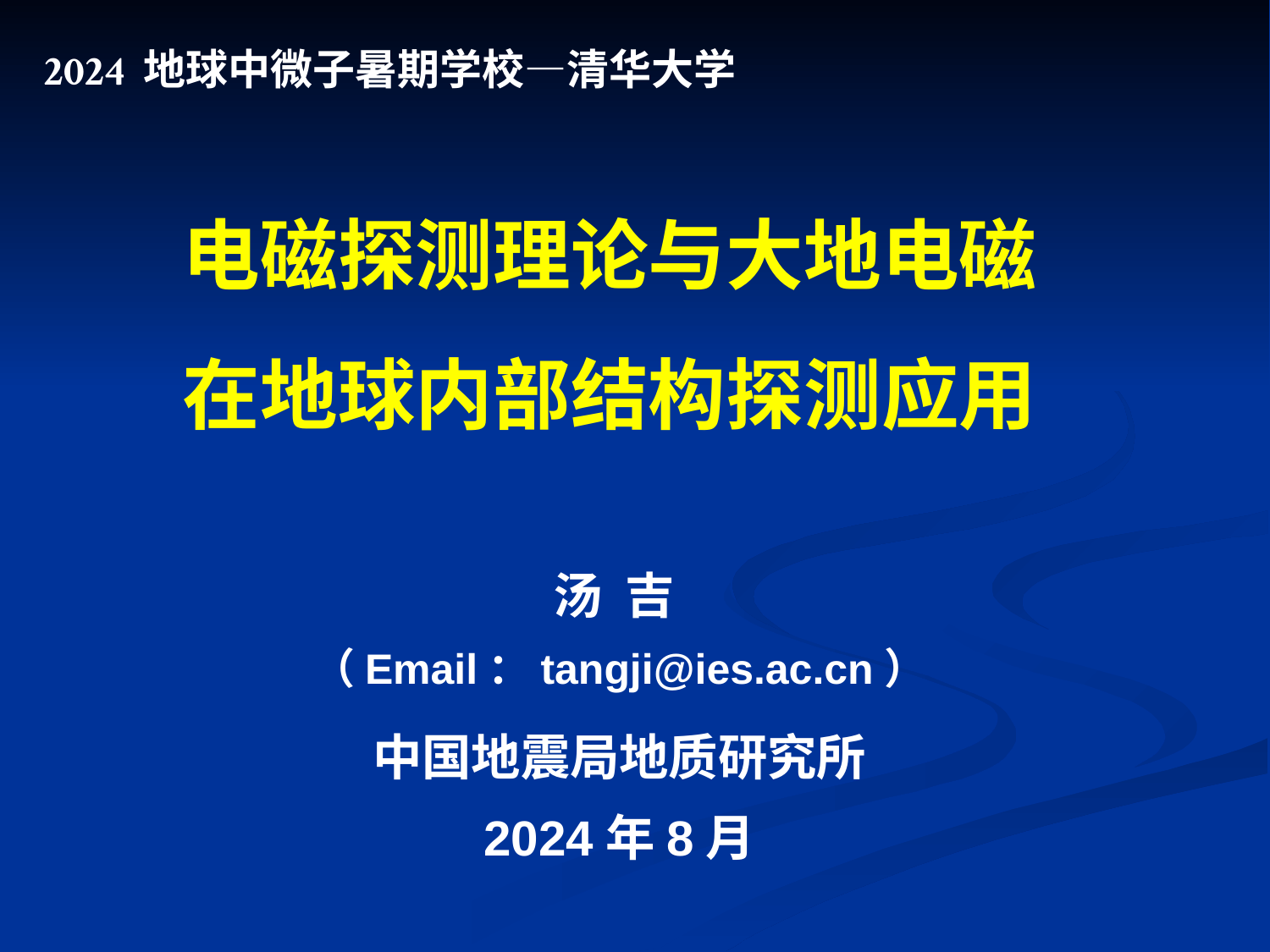

2024 地球中微子暑期学校—清华大学
# 电磁探测理论与大地电磁 在地球内部结构探测应用
汤  吉
（Email：tangji@ies.ac.cn）
中国地震局地质研究所
2024年8月